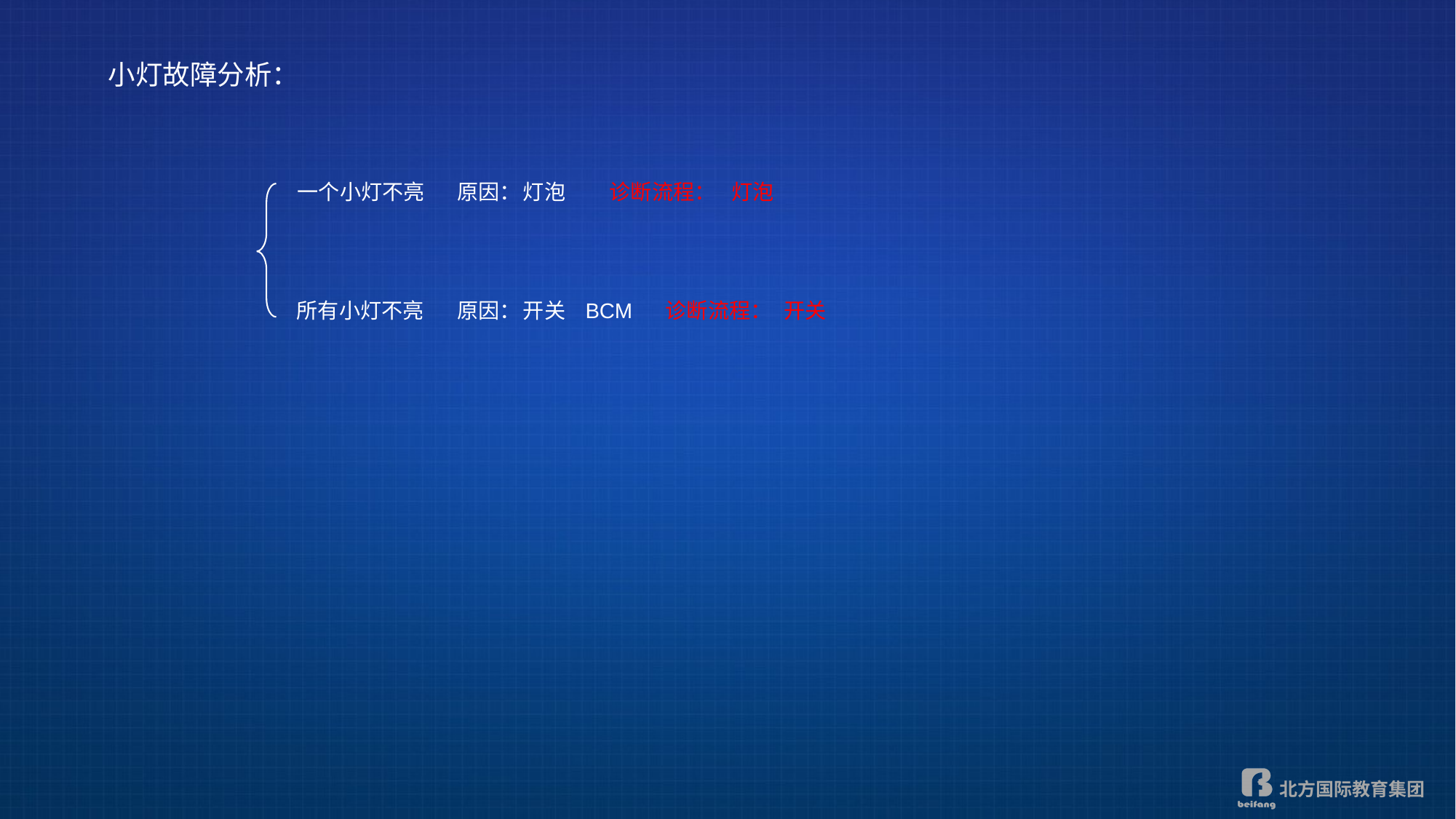

小灯故障分析：
一个小灯不亮
原因：
灯泡
诊断流程：
灯泡

所有小灯不亮
原因：
开关
BCM
诊断流程：
开关